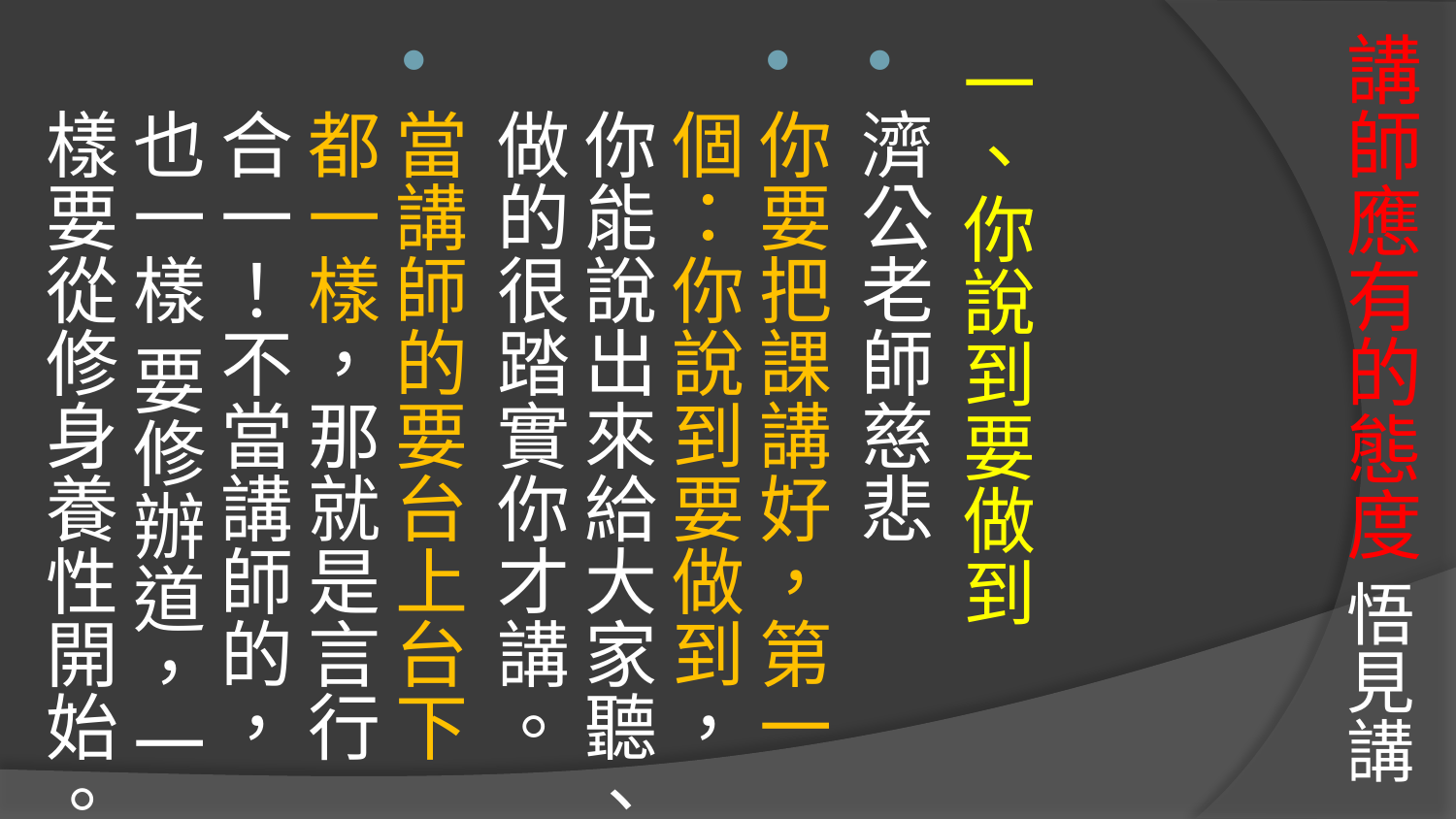

# 講師應有的態度 悟見講
一、你說到要做到
濟公老師慈悲
你要把課講好，第一個：你說到要做到，你能說出來給大家聽、做的很踏實你才講。
當講師的要台上台下都一樣，那就是言行合一！不當講師的，也一樣 要修辦道，一樣要從修身養性開始。